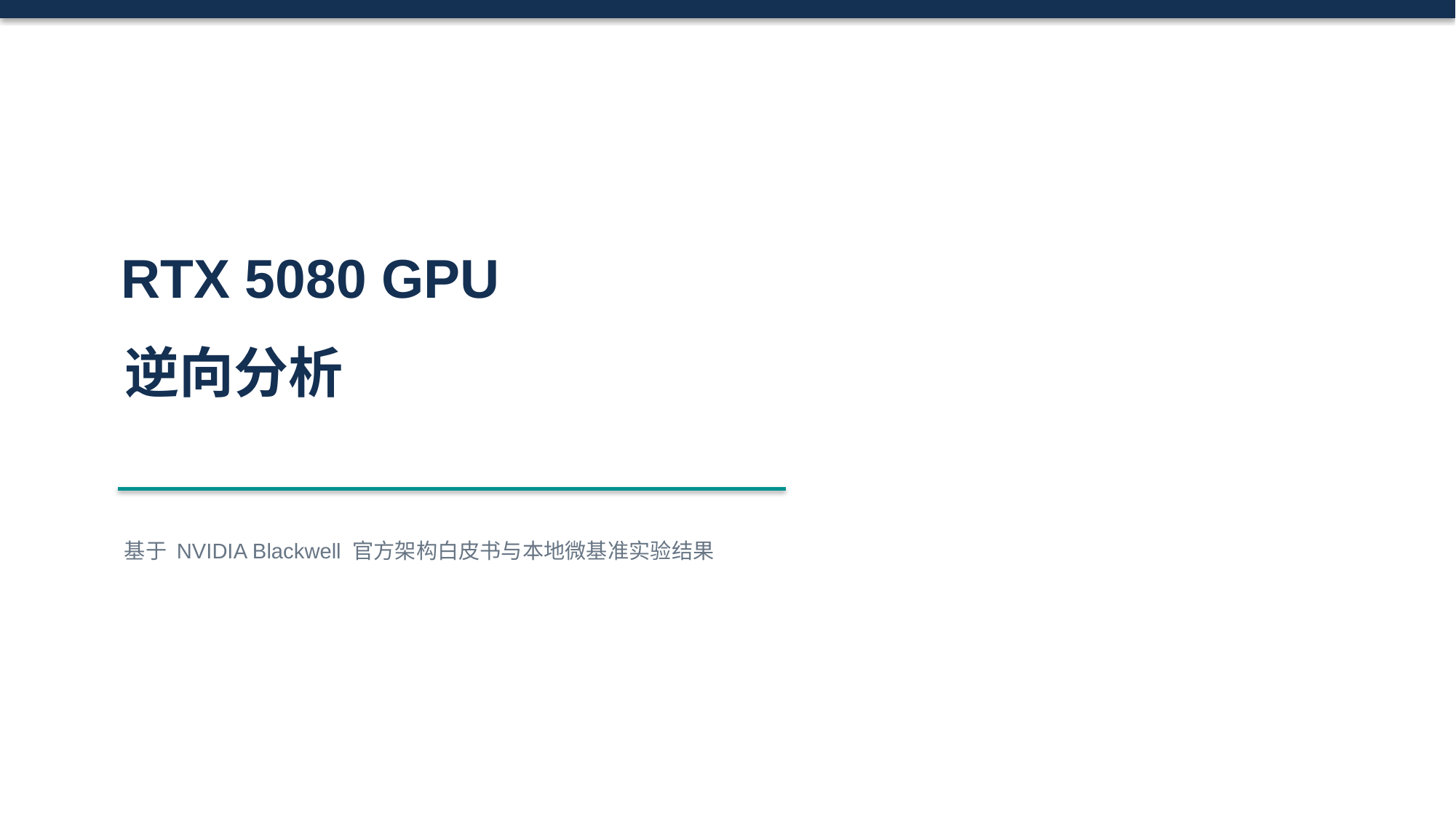

RTX 5080 GPU
逆向分析
基于 NVIDIA Blackwell 官方架构白皮书与本地微基准实验结果